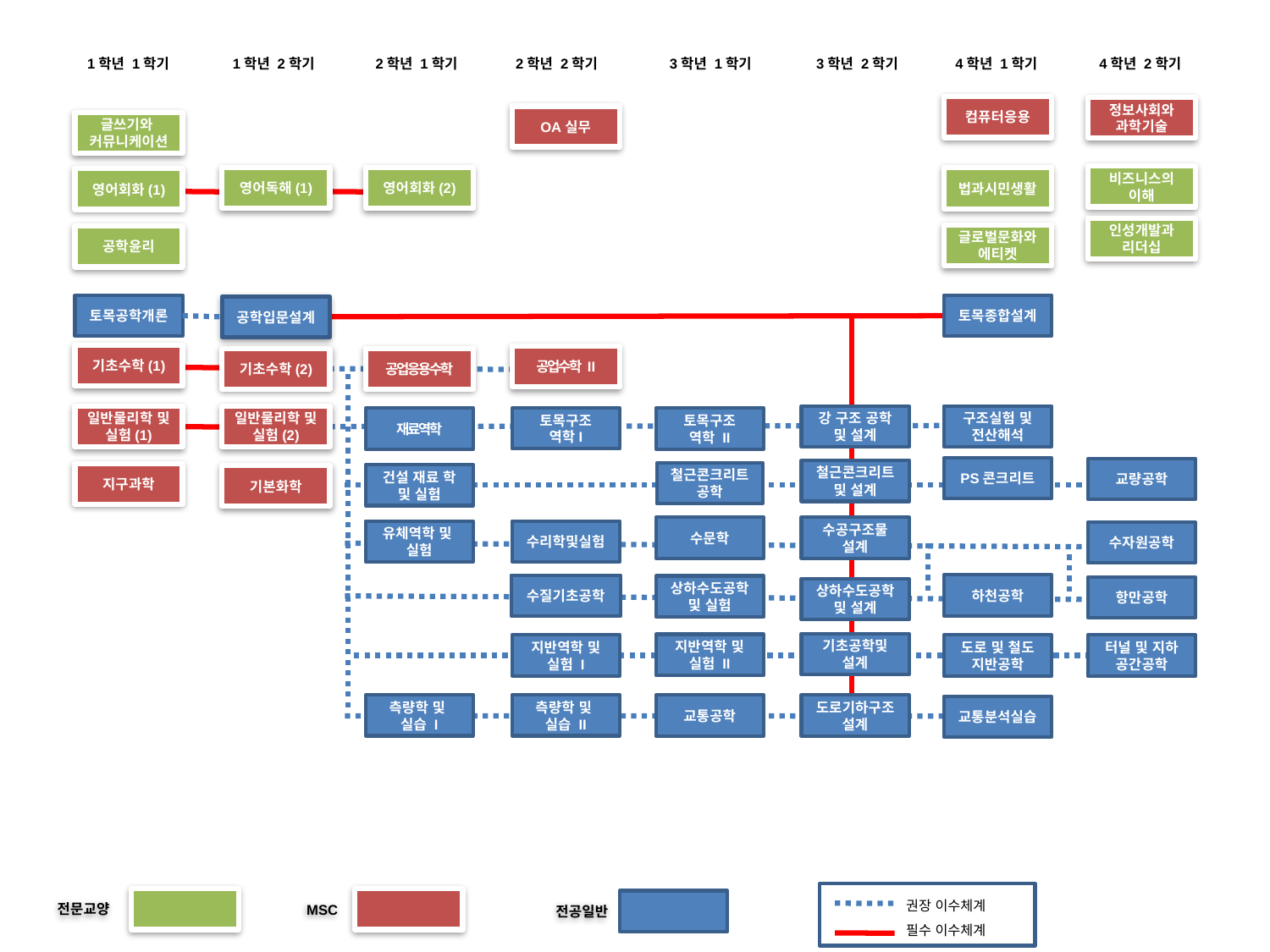

1학년 1학기

1학년 2학기

2학년 1학기

2학년 2학기

3학년 1학기

3학년 2학기

4학년 2학기

4학년 1학기

컴퓨터응용
정보사회와 과학기술
OA실무
글쓰기와
커뮤니케이션
비즈니스의
이해
영어독해(1)
영어회화(2)
법과시민생활
영어회화(1)
인성개발과
리더십
글로벌문화와에티켓
공학윤리
토목종합설계
토목공학개론
공학입문설계
기초수학(1)
공업수학 II
기초수학(2)
공업응용수학
강 구조 공학 및 설계
구조실험 및 전산해석
일반물리학 및 실험(1)
일반물리학 및 실험(2)
재료역학
토목구조
역학I
토목구조
역학 II
PS콘크리트
교량공학
철근콘크리트 및 설계
철근콘크리트공학
지구과학
건설 재료 학 및 실험
기본화학
수문학
수공구조물
설계
유체역학 및
실험
수리학및실험
수자원공학
하천공학
수질기초공학
상하수도공학 및 실험
항만공학
상하수도공학 및 설계
기초공학및 설계
지반역학 및
실험 II
지반역학 및 실험 I
도로 및 철도
지반공학
터널 및 지하
공간공학
측량학 및
실습 I
측량학 및
실습 II
교통공학
도로기하구조설계
교통분석실습
      권장 이수체계
      필수 이수체계
전문교양

MSC

전공일반